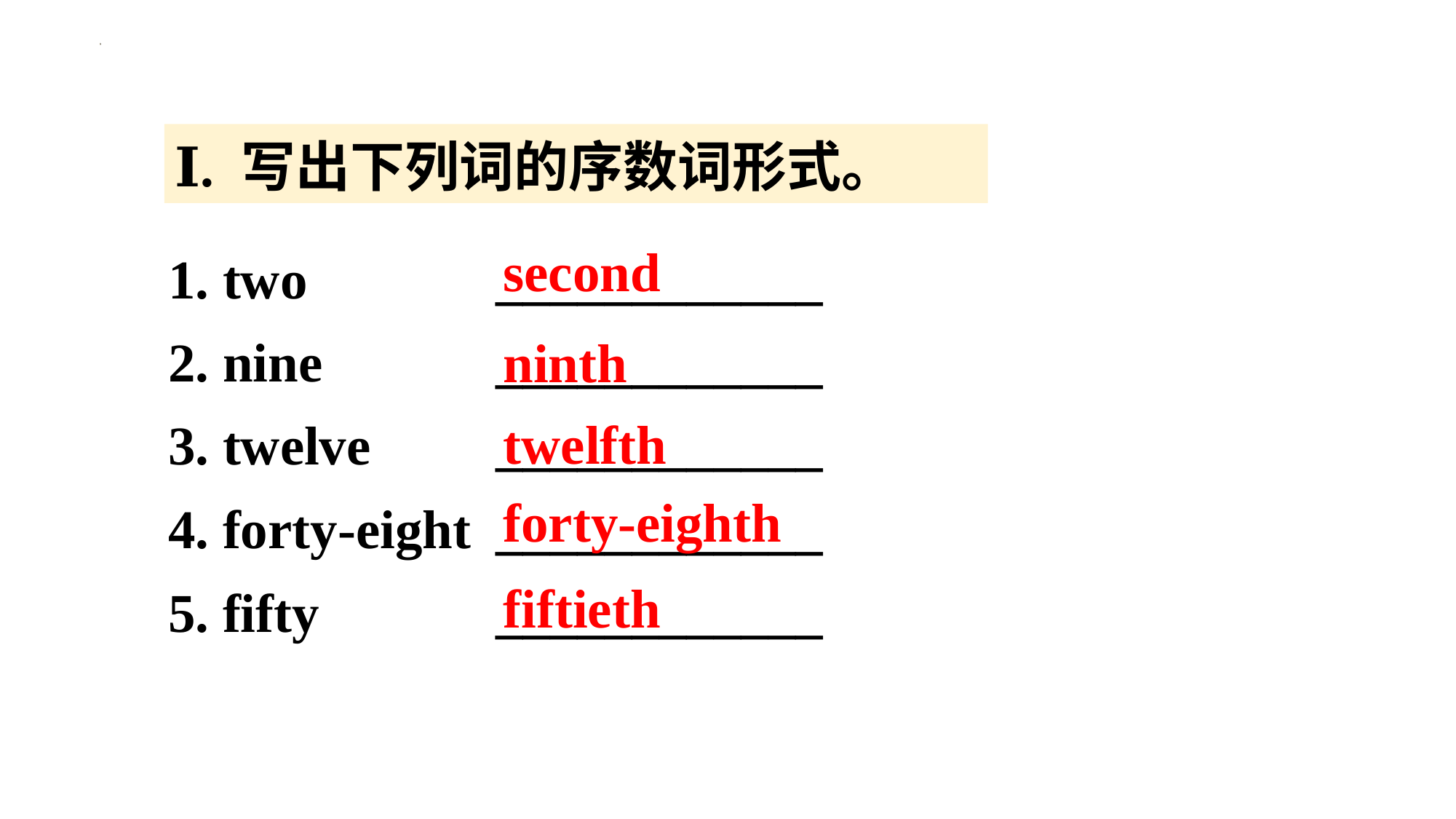

Ⅰ. 写出下列词的序数词形式。
1. two	 	____________
2. nine	 	____________
3. twelve 		____________
4. forty-eight	____________
5. fifty		____________
second
ninth
twelfth
forty-eighth
fiftieth